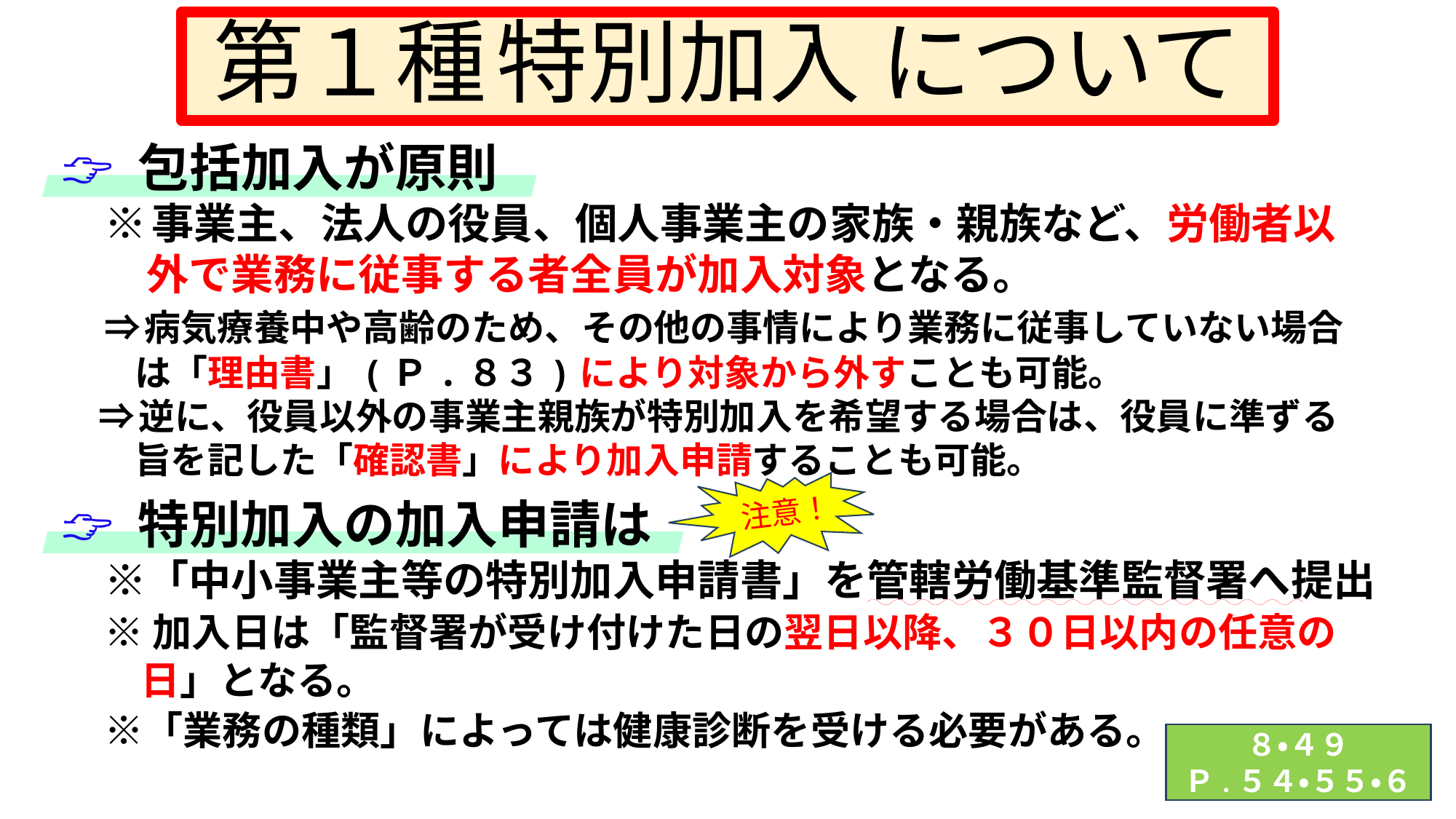

# 第１種 特別加入 について
👉 包括加入が原則
　※ 事業主、法人の役員、個人事業主の家族・親族など、労働者以
　　外で業務に従事する者全員が加入対象となる。
　⇒ 病気療養中や高齢のため、その他の事情により業務に従事していない場合
　　は「理由書」(Ｐ.８３)により対象から外すことも可能。
　⇒ 逆に、役員以外の事業主親族が特別加入を希望する場合は、役員に準ずる
　　旨を記した「確認書」により加入申請することも可能。

👉 特別加入の加入申請は
　※「中小事業主等の特別加入申請書」を管轄労働基準監督署へ提出
　※ 加入日は「監督署が受け付けた日の翌日以降、３０日以内の任意の
　　日」となる。
　※「業務の種類」によっては健康診断を受ける必要がある。

注意！

手引き　Ｐ. ４８・４９
Ｐ.５４・５５・６９・８３